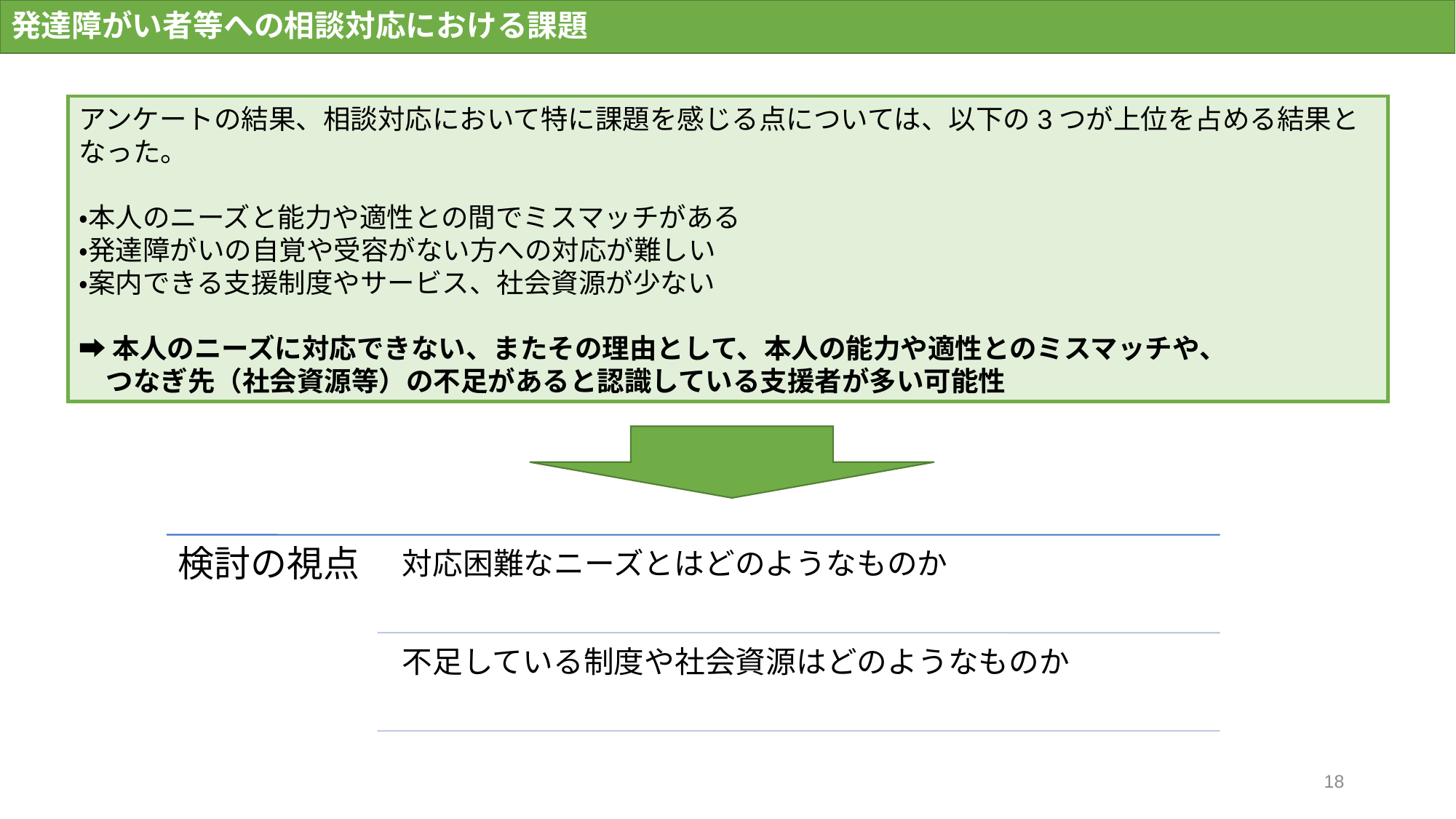

発達障がい者等への相談対応における課題
アンケートの結果、相談対応において特に課題を感じる点については、以下の3つが上位を占める結果となった。

・本人のニーズと能力や適性との間でミスマッチがある
・発達障がいの自覚や受容がない方への対応が難しい
・案内できる支援制度やサービス、社会資源が少ない

➡本人のニーズに対応できない、またその理由として、本人の能力や適性とのミスマッチや、
　つなぎ先（社会資源等）の不足があると認識している支援者が多い可能性

検討の視点
対応困難なニーズとはどのようなものか
不足している制度や社会資源はどのようなものか
18